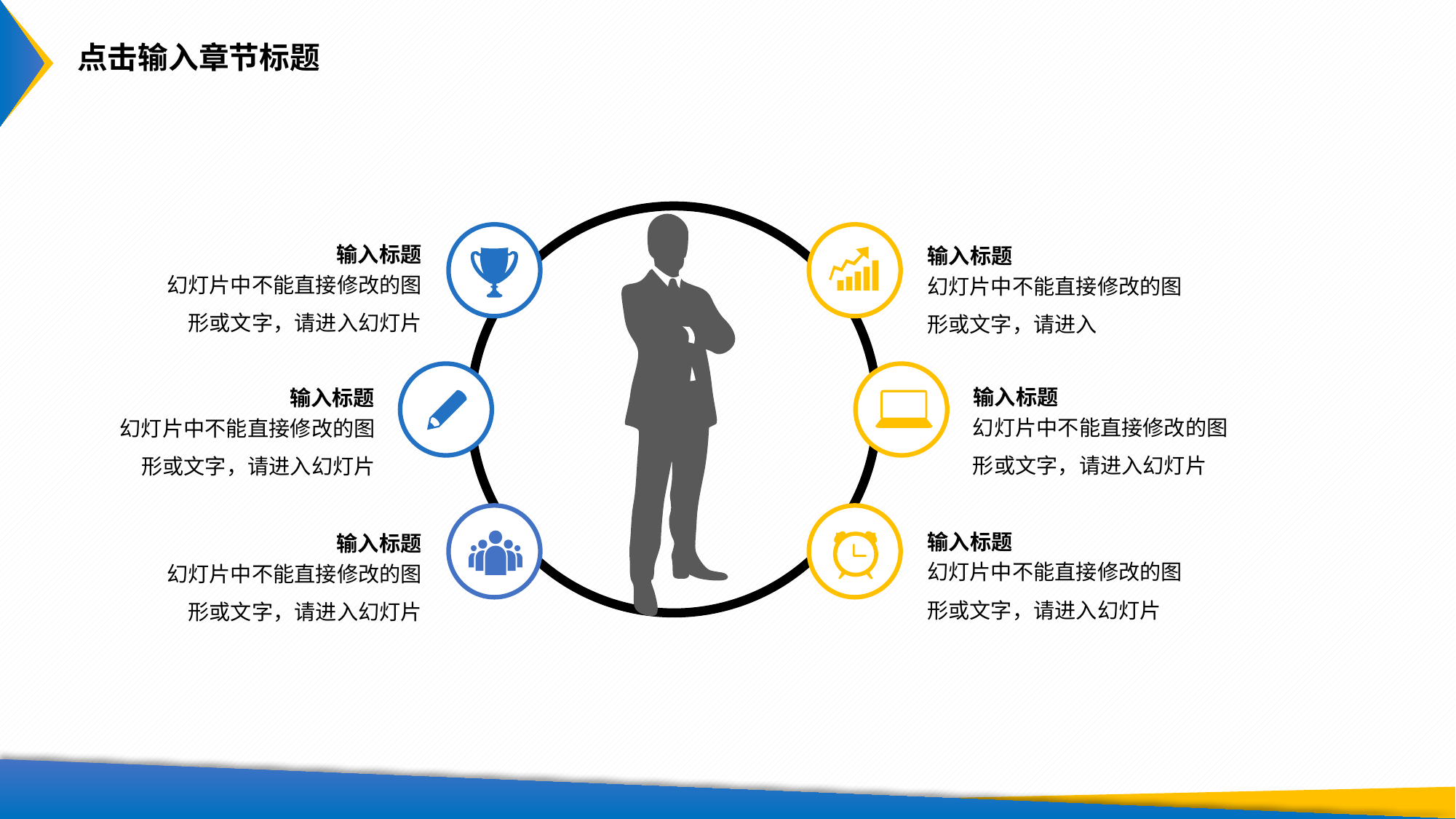

点击输入章节标题

输入标题
幻灯片中不能直接修改的图形或文字，请进入幻灯片

输入标题
幻灯片中不能直接修改的图形或文字，请进入

输入标题
幻灯片中不能直接修改的图形或文字，请进入幻灯片
输入标题
幻灯片中不能直接修改的图形或文字，请进入幻灯片

输入标题
幻灯片中不能直接修改的图形或文字，请进入幻灯片
输入标题
幻灯片中不能直接修改的图形或文字，请进入幻灯片